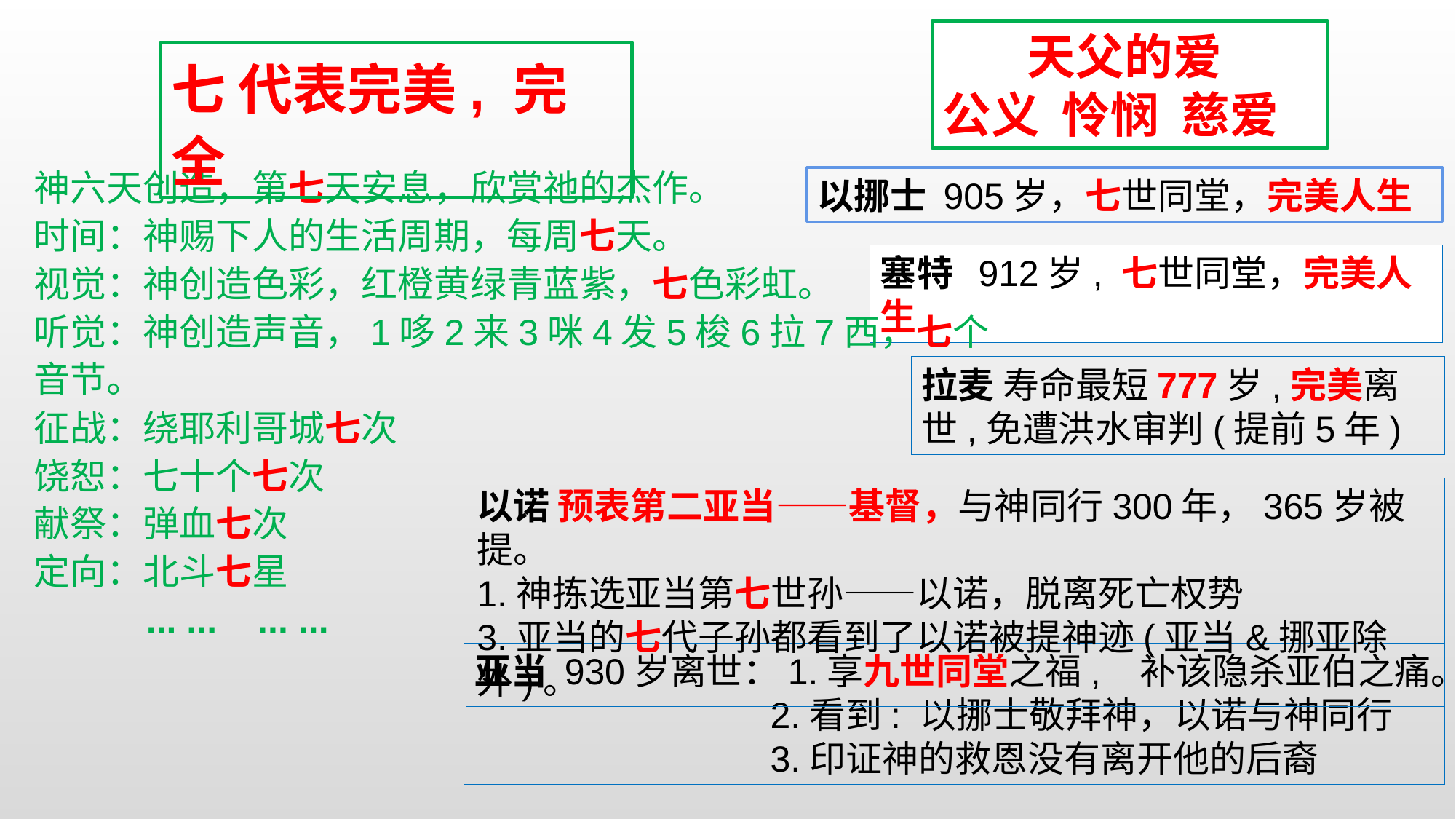

天父的爱
公义  怜悯  慈爱
七 代表完美, 完全
神六天创造，第七天安息，欣赏祂的杰作。
时间：神赐下人的生活周期，每周七天。
视觉：神创造色彩，红橙黄绿青蓝紫，七色彩虹。
听觉：神创造声音，1哆2来3咪4发5梭6拉7西，七个音节。
征战：绕耶利哥城七次
饶恕：七十个七次
献祭：弹血七次
定向：北斗七星
           ... ...    ... ...
以挪士 905岁，七世同堂，完美人生
塞特  912岁, 七世同堂，完美人生
拉麦 寿命最短777岁,完美离世,免遭洪水审判(提前5年)
以诺 预表第二亚当——基督，与神同行300年，365岁被提。
1.神拣选亚当第七世孙——以诺，脱离死亡权势
3.亚当的七代子孙都看到了以诺被提神迹(亚当&挪亚除外)。
亚当 930岁离世：1.享九世同堂之福,   补该隐杀亚伯之痛。
                             2.看到: 以挪士敬拜神，以诺与神同行
                             3.印证神的救恩没有离开他的后裔